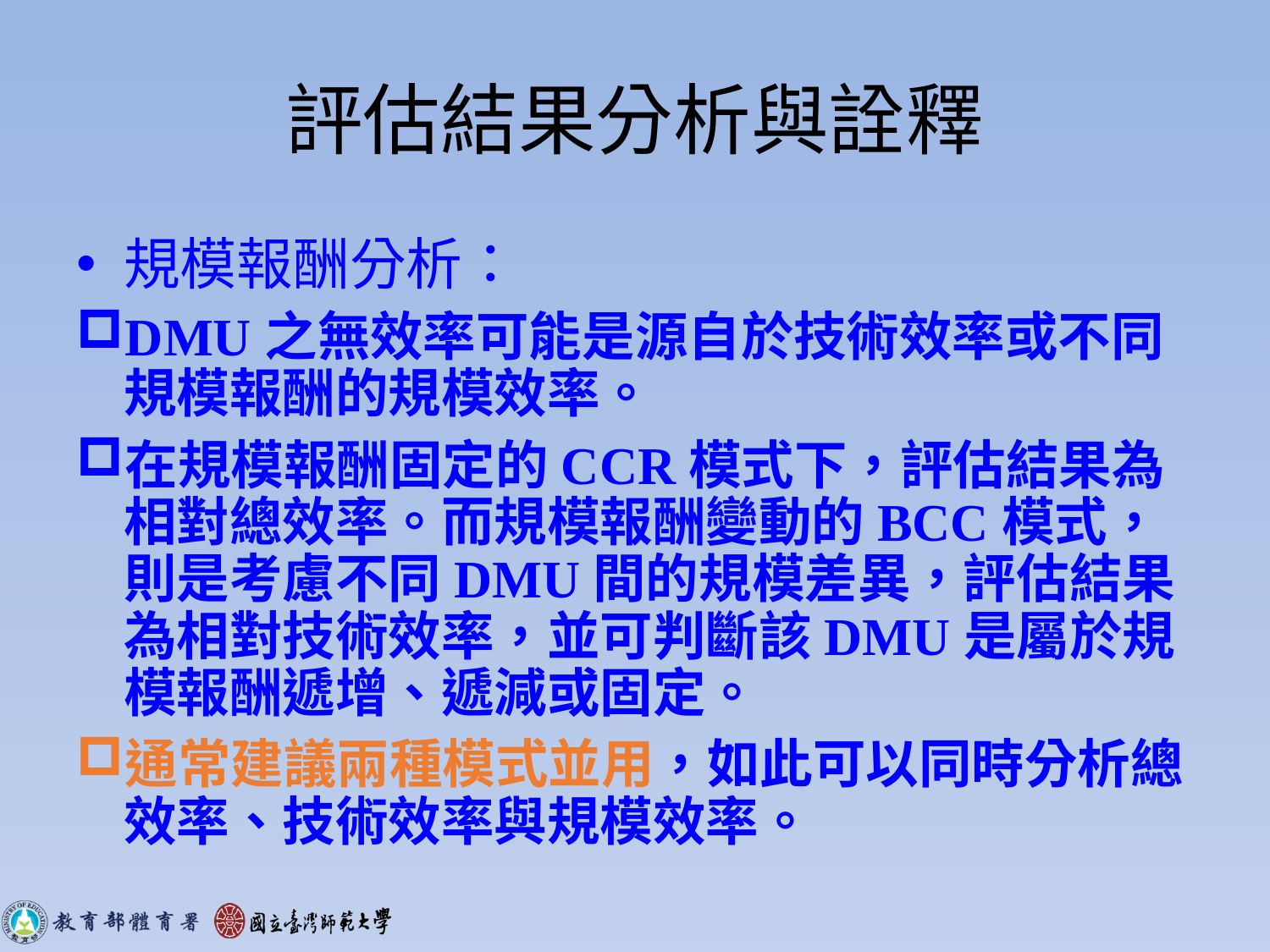

# 評估結果分析與詮釋
規模報酬分析：
DMU之無效率可能是源自於技術效率或不同規模報酬的規模效率。
在規模報酬固定的CCR模式下，評估結果為相對總效率。而規模報酬變動的BCC模式，則是考慮不同DMU間的規模差異，評估結果為相對技術效率，並可判斷該DMU是屬於規模報酬遞增、遞減或固定。
通常建議兩種模式並用，如此可以同時分析總效率、技術效率與規模效率。